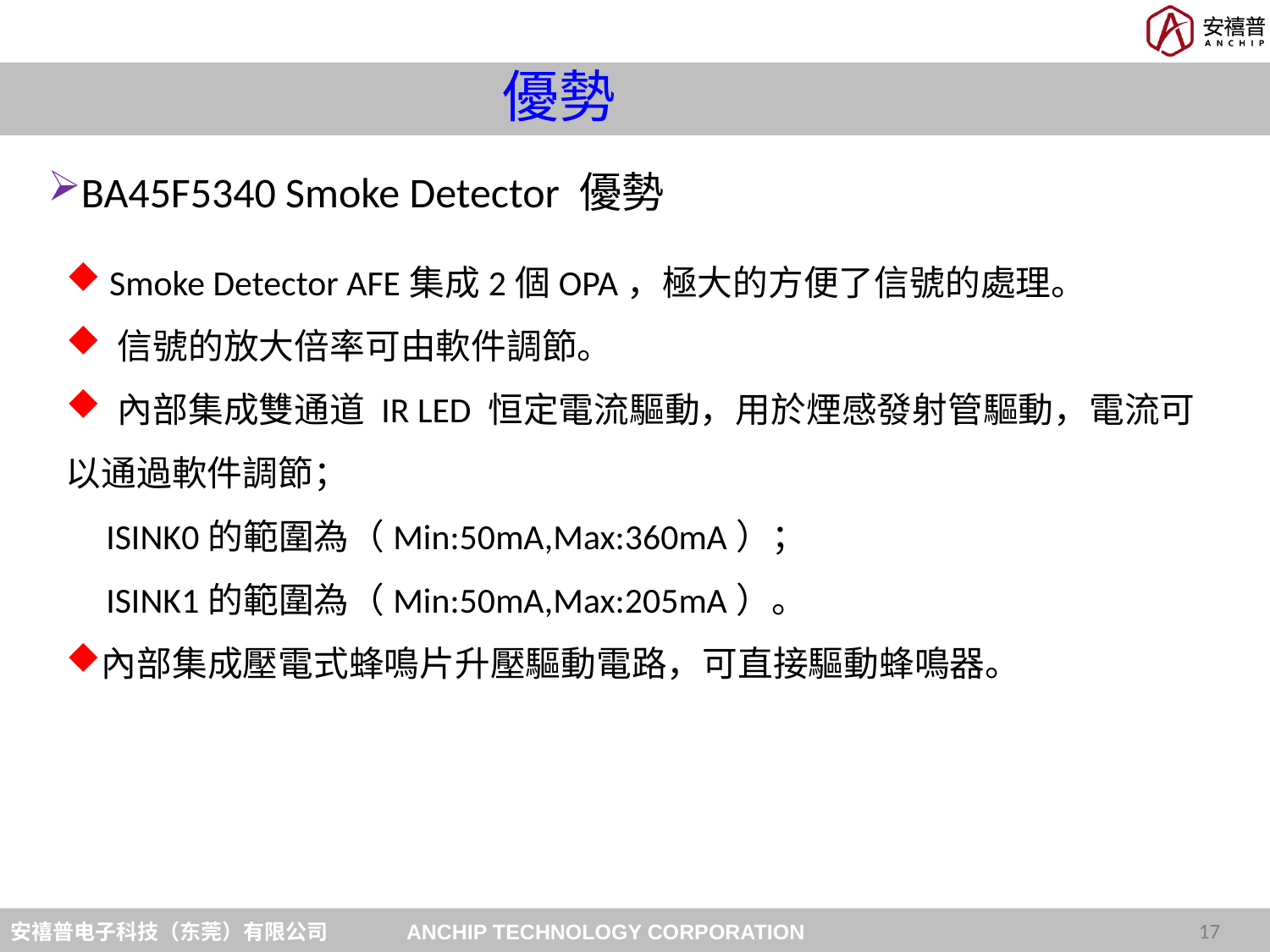

# 優勢
BA45F5340 Smoke Detector 優勢
 Smoke Detector AFE集成2個OPA，極大的方便了信號的處理。
 信號的放大倍率可由軟件調節。
 內部集成雙通道 IR LED 恒定電流驅動，用於煙感發射管驅動，電流可以通過軟件調節；
     ISINK0的範圍為（Min:50mA,Max:360mA）；
     ISINK1的範圍為（Min:50mA,Max:205mA）。
內部集成壓電式蜂鳴片升壓驅動電路，可直接驅動蜂鳴器。
17